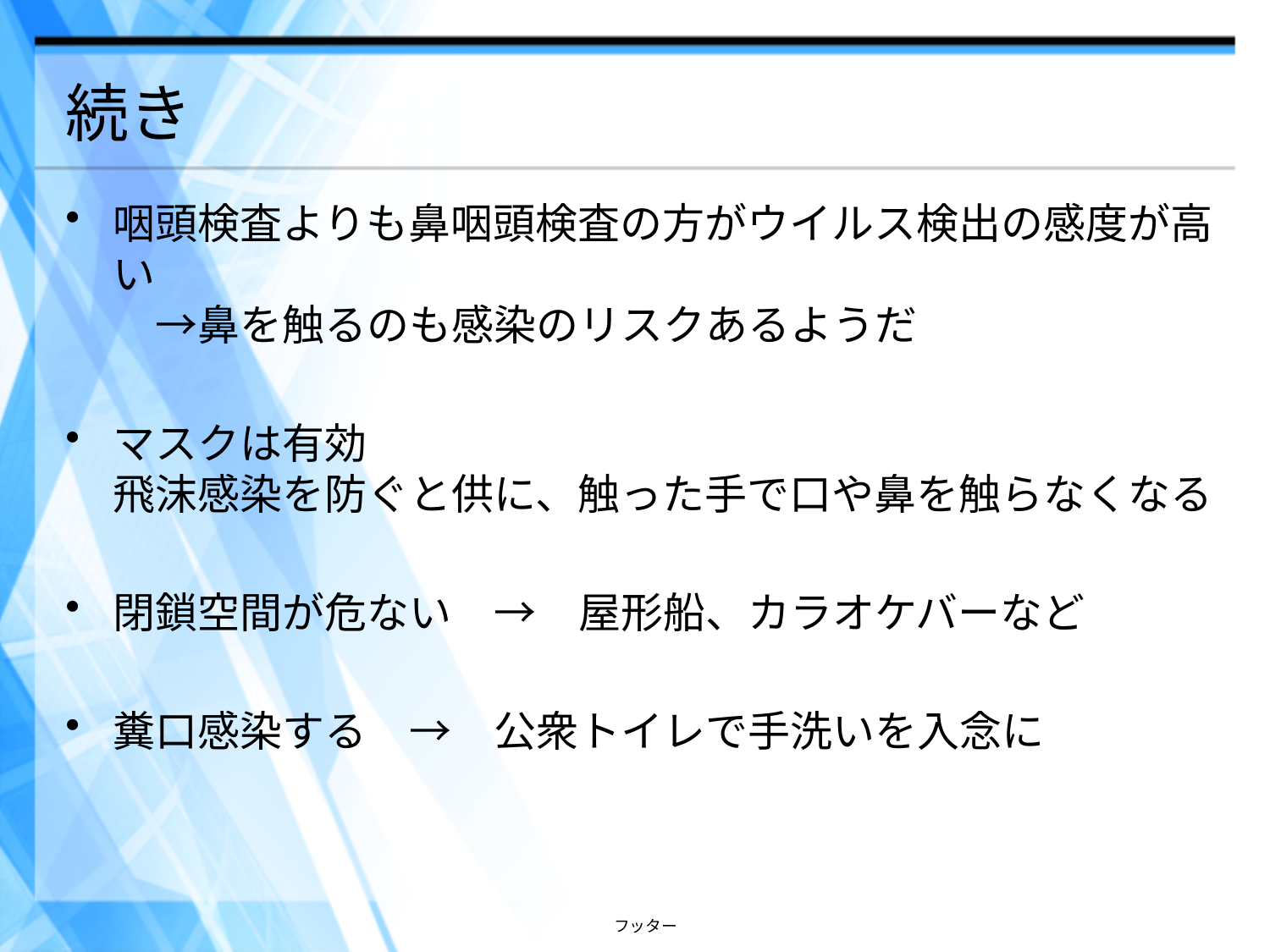

# 続き
咽頭検査よりも鼻咽頭検査の方がウイルス検出の感度が高い
　→鼻を触るのも感染のリスクあるようだ

マスクは有効
飛沫感染を防ぐと供に、触った手で口や鼻を触らなくなる

閉鎖空間が危ない　→　屋形船、カラオケバーなど

糞口感染する　→　公衆トイレで手洗いを入念に

フッター